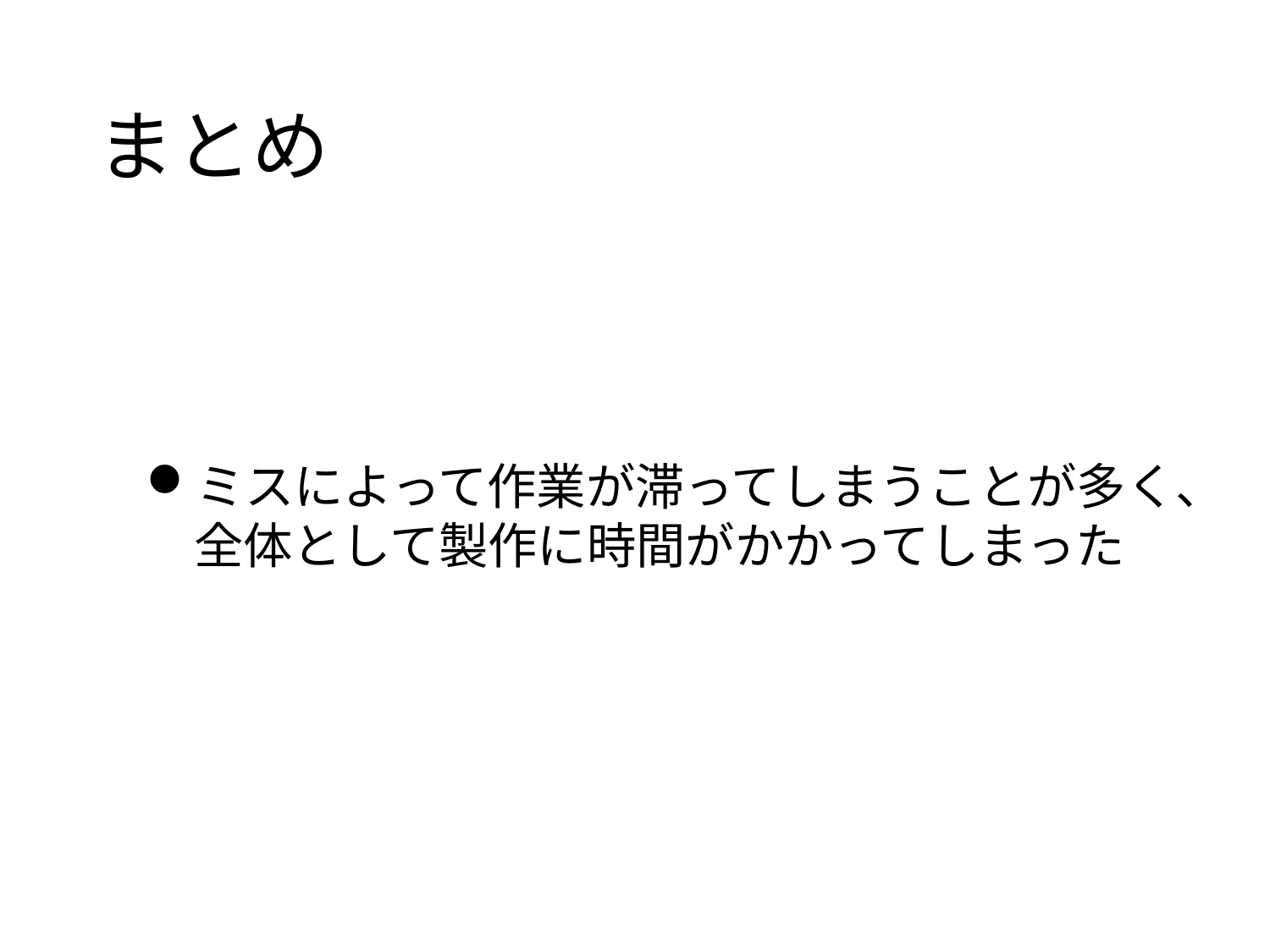

まとめ
ミスによって作業が滞ってしまうことが多く、全体として製作に時間がかかってしまった